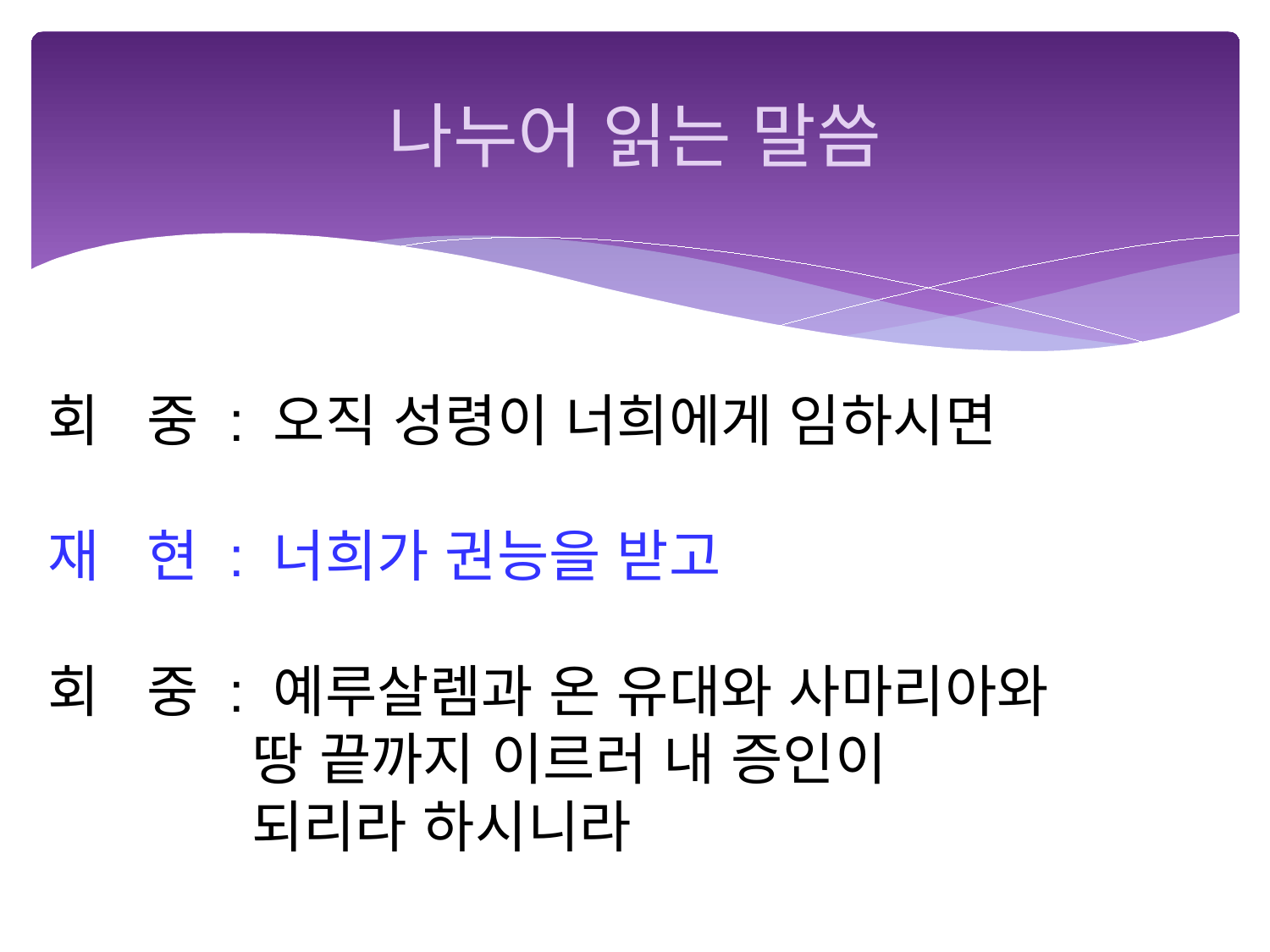

# 나누어 읽는 말씀

회   중 : 오직 성령이 너희에게 임하시면

재   현 : 너희가 권능을 받고

회   중 : 예루살렘과 온 유대와 사마리아와
            땅 끝까지 이르러 내 증인이
            되리라 하시니라